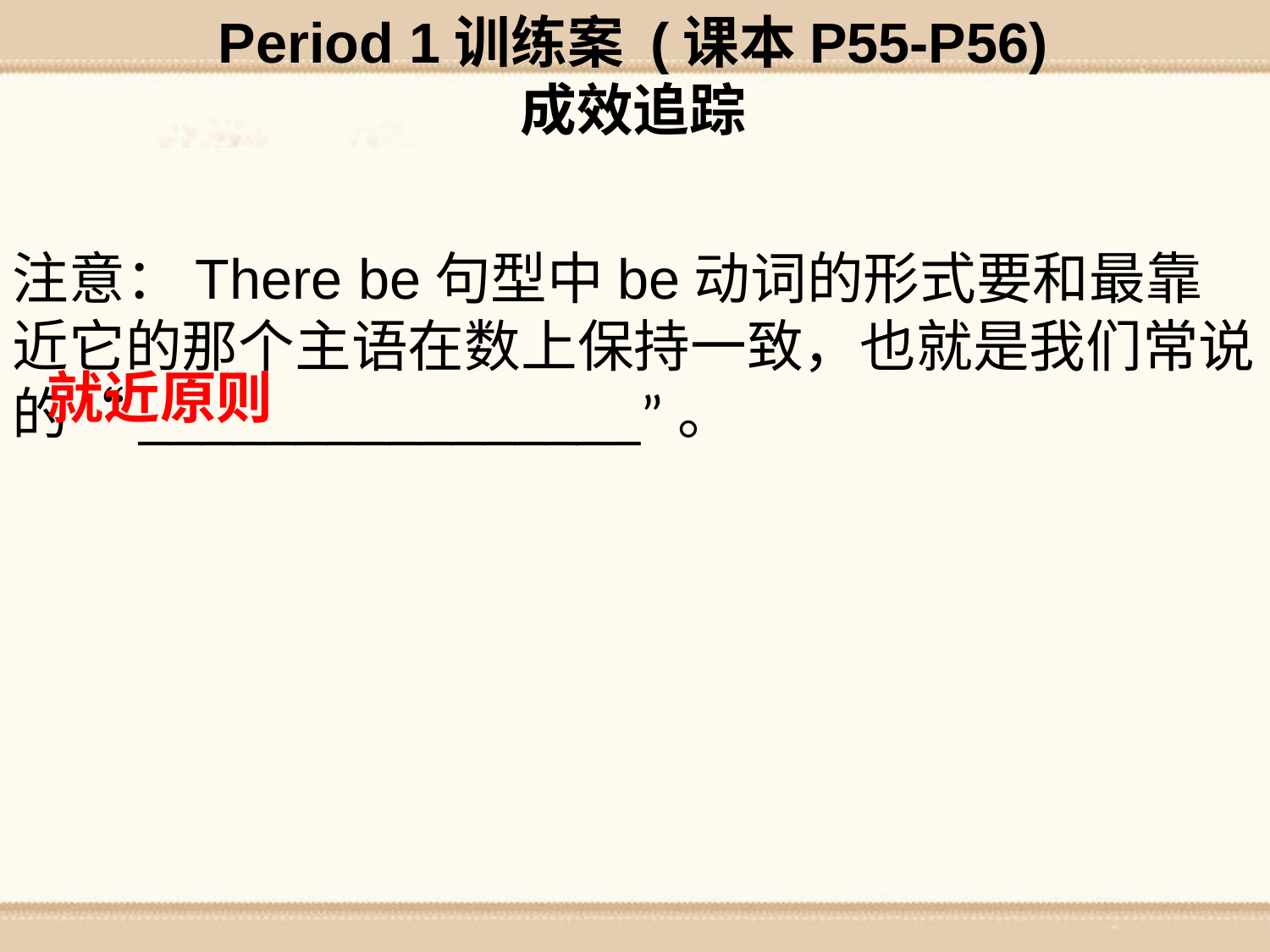

Period 1训练案 (课本P55-P56)
成效追踪

注意：There be句型中be动词的形式要和最靠近它的那个主语在数上保持一致，也就是我们常说的“________________”。
就近原则